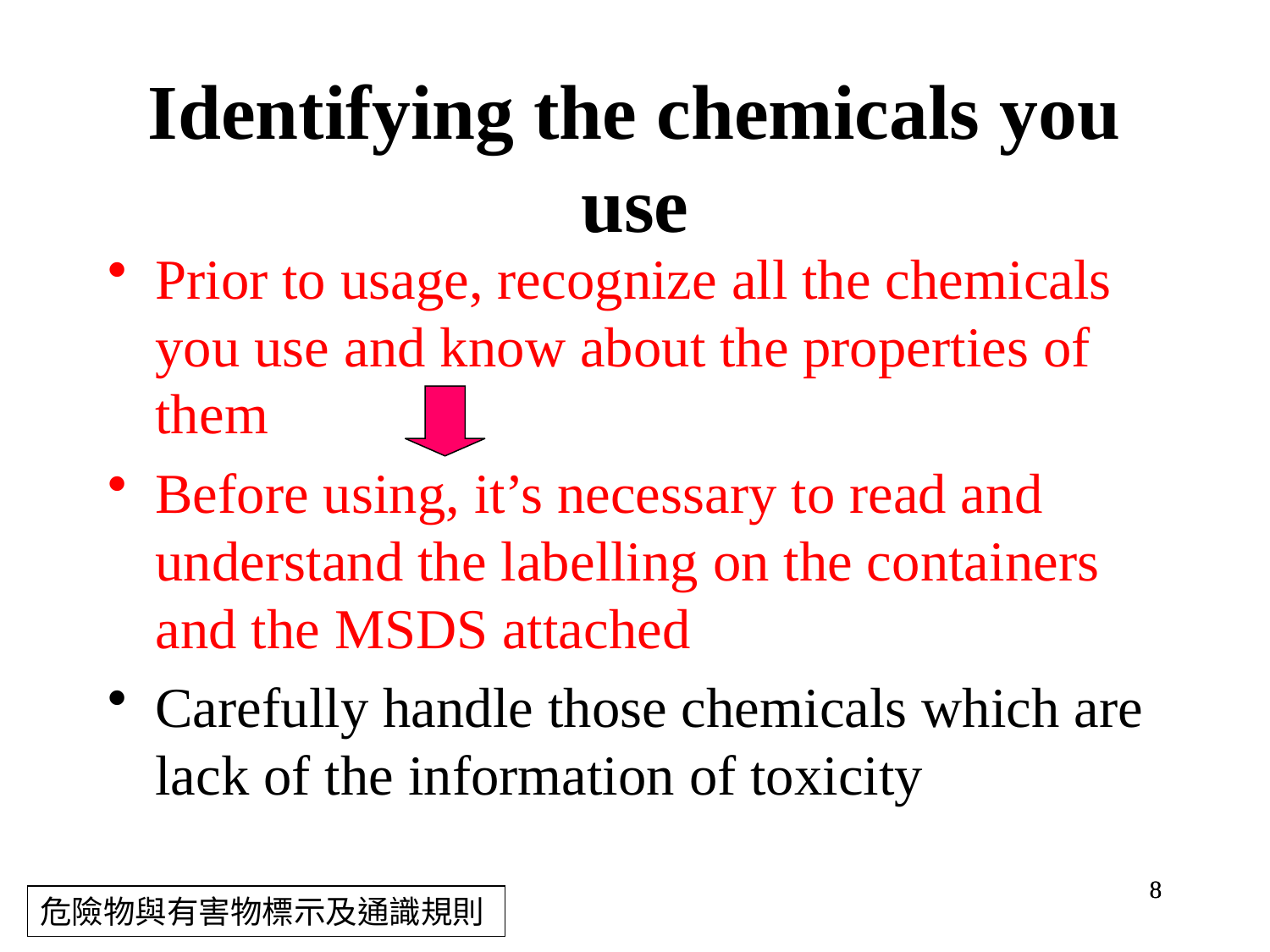

# Identifying the chemicals you use
Prior to usage, recognize all the chemicals you use and know about the properties of them
Before using, it’s necessary to read and understand the labelling on the containers and the MSDS attached
Carefully handle those chemicals which are lack of the information of toxicity

8
8
危險物與有害物標示及通識規則